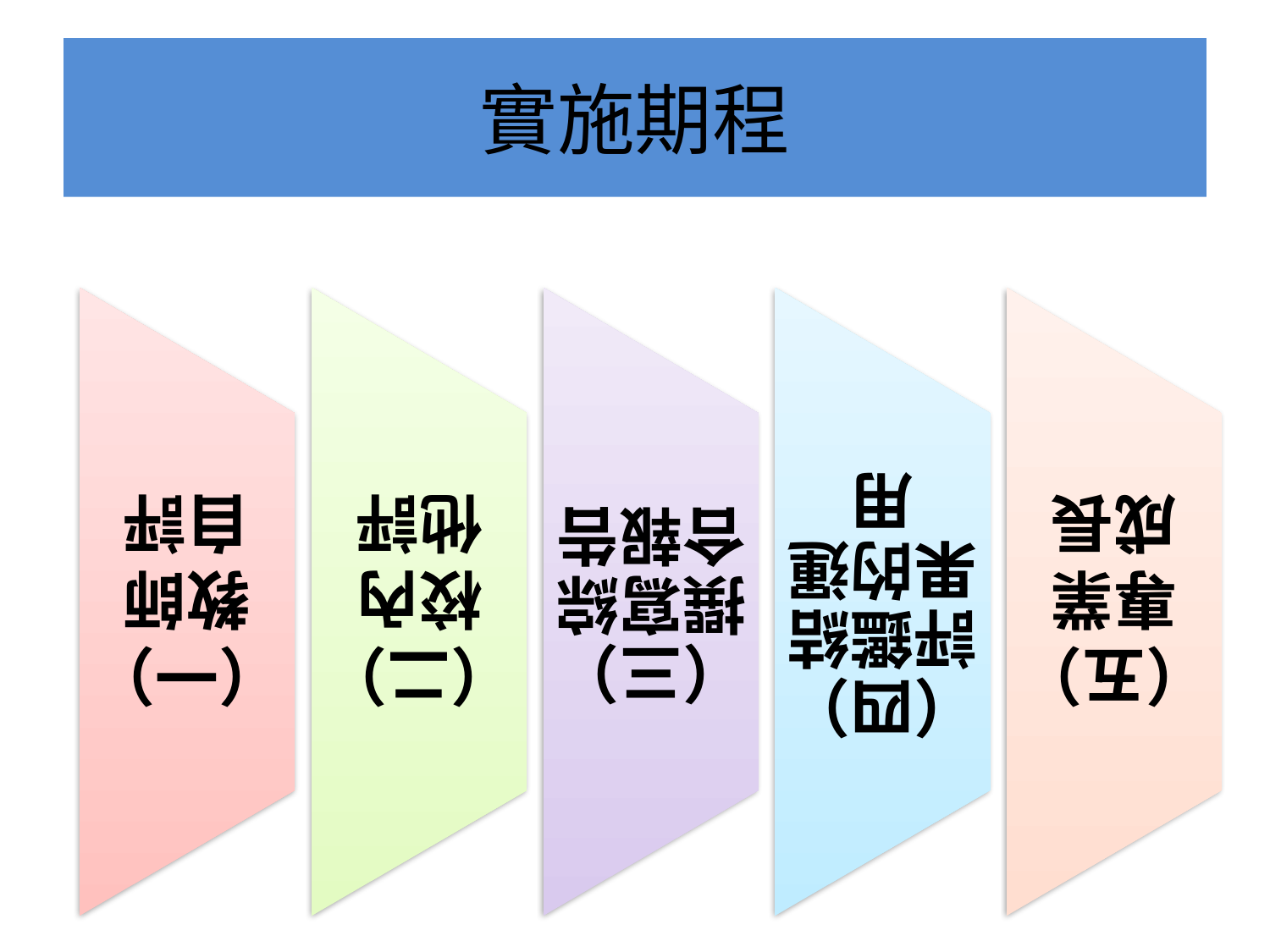

# 實施期程
（一）教師
自評
（二）校內
他評
（三）撰寫綜合報告
（四）評鑑結果的運用
（五）專業
成長